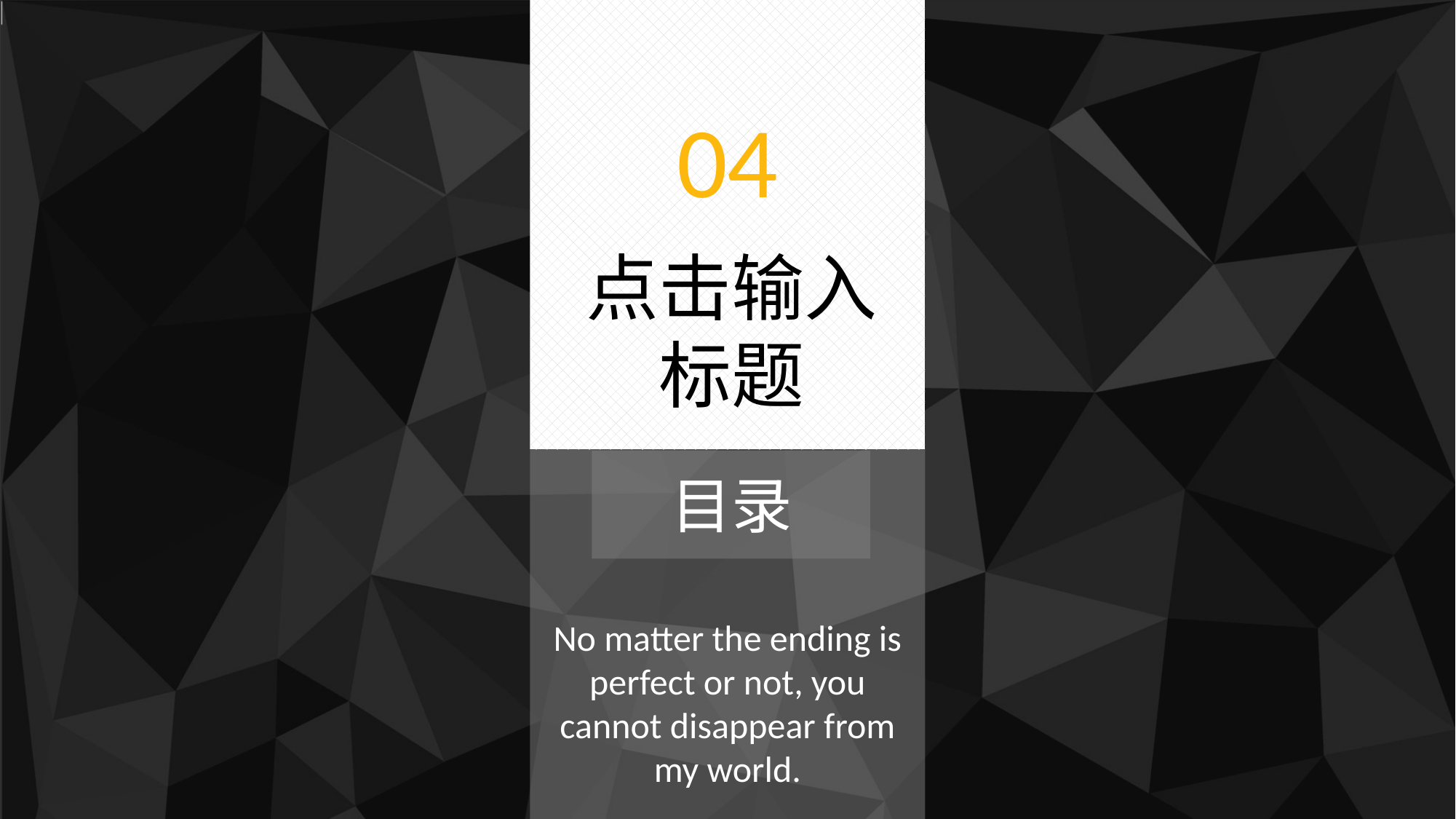

04
点击输入标题

目录
No matter the ending is perfect or not, you cannot disappear from my world.